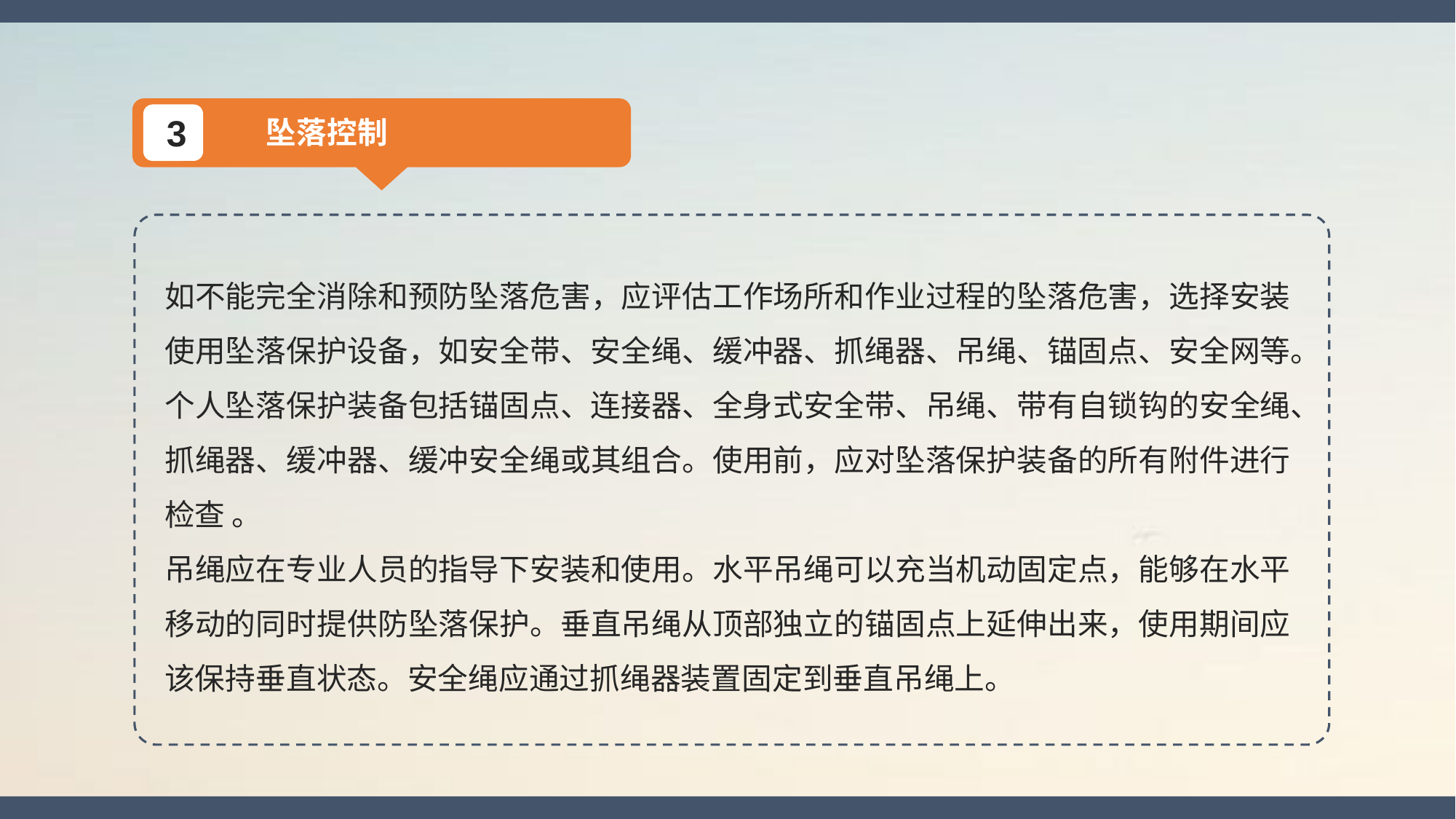

3
坠落控制

如不能完全消除和预防坠落危害，应评估工作场所和作业过程的坠落危害，选择安装使用坠落保护设备，如安全带、安全绳、缓冲器、抓绳器、吊绳、锚固点、安全网等。
个人坠落保护装备包括锚固点、连接器、全身式安全带、吊绳、带有自锁钩的安全绳、抓绳器、缓冲器、缓冲安全绳或其组合。使用前，应对坠落保护装备的所有附件进行检查 。
吊绳应在专业人员的指导下安装和使用。水平吊绳可以充当机动固定点，能够在水平移动的同时提供防坠落保护。垂直吊绳从顶部独立的锚固点上延伸出来，使用期间应该保持垂直状态。安全绳应通过抓绳器装置固定到垂直吊绳上。